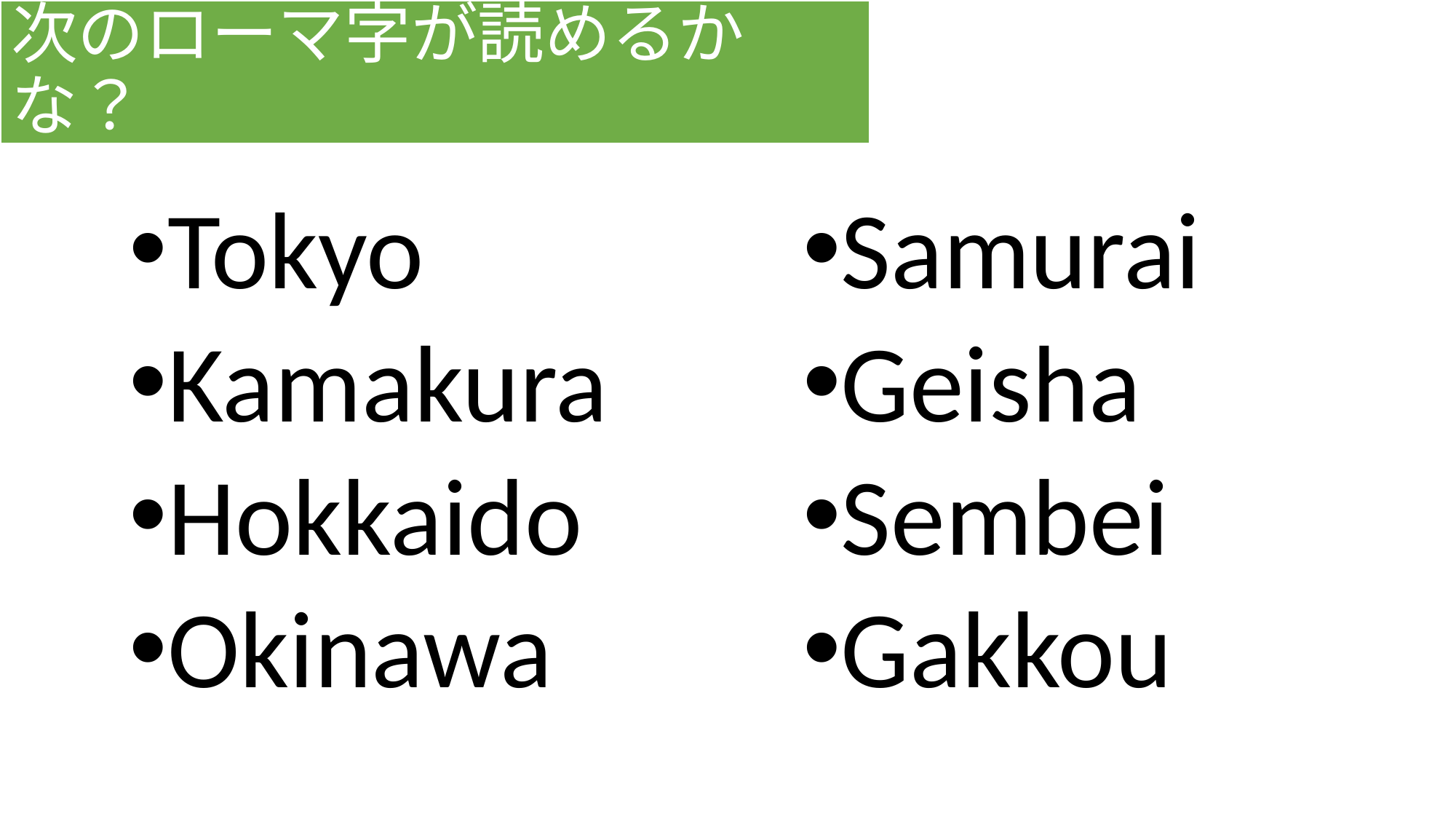

# 次のローマ字が読めるかな？
Tokyo
Kamakura
Hokkaido
Okinawa
Samurai
Geisha
Sembei
Gakkou